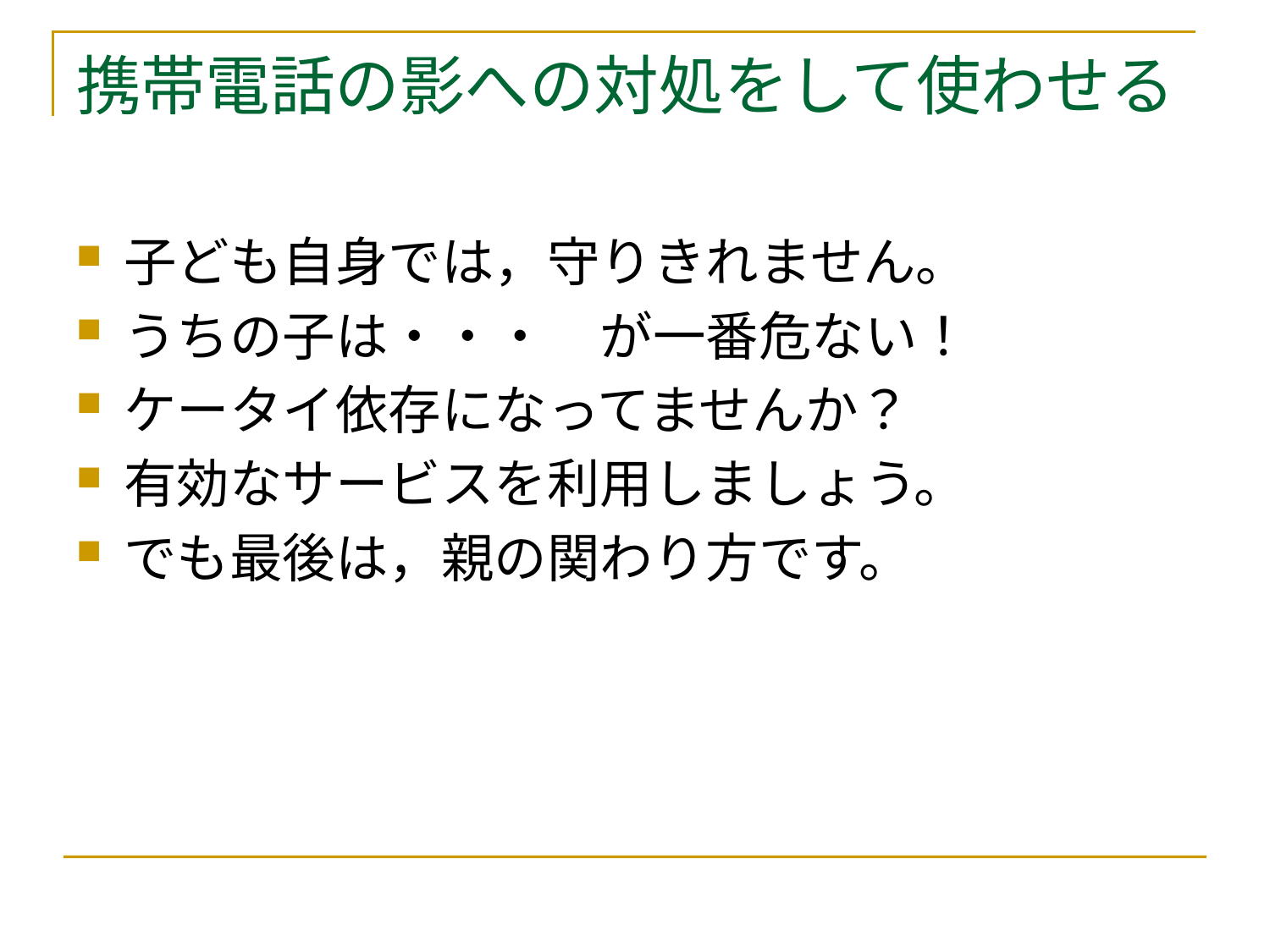

# 携帯電話の影への対処をして使わせる
子ども自身では，守りきれません。
うちの子は・・・　が一番危ない！
ケータイ依存になってませんか？
有効なサービスを利用しましょう。
でも最後は，親の関わり方です。